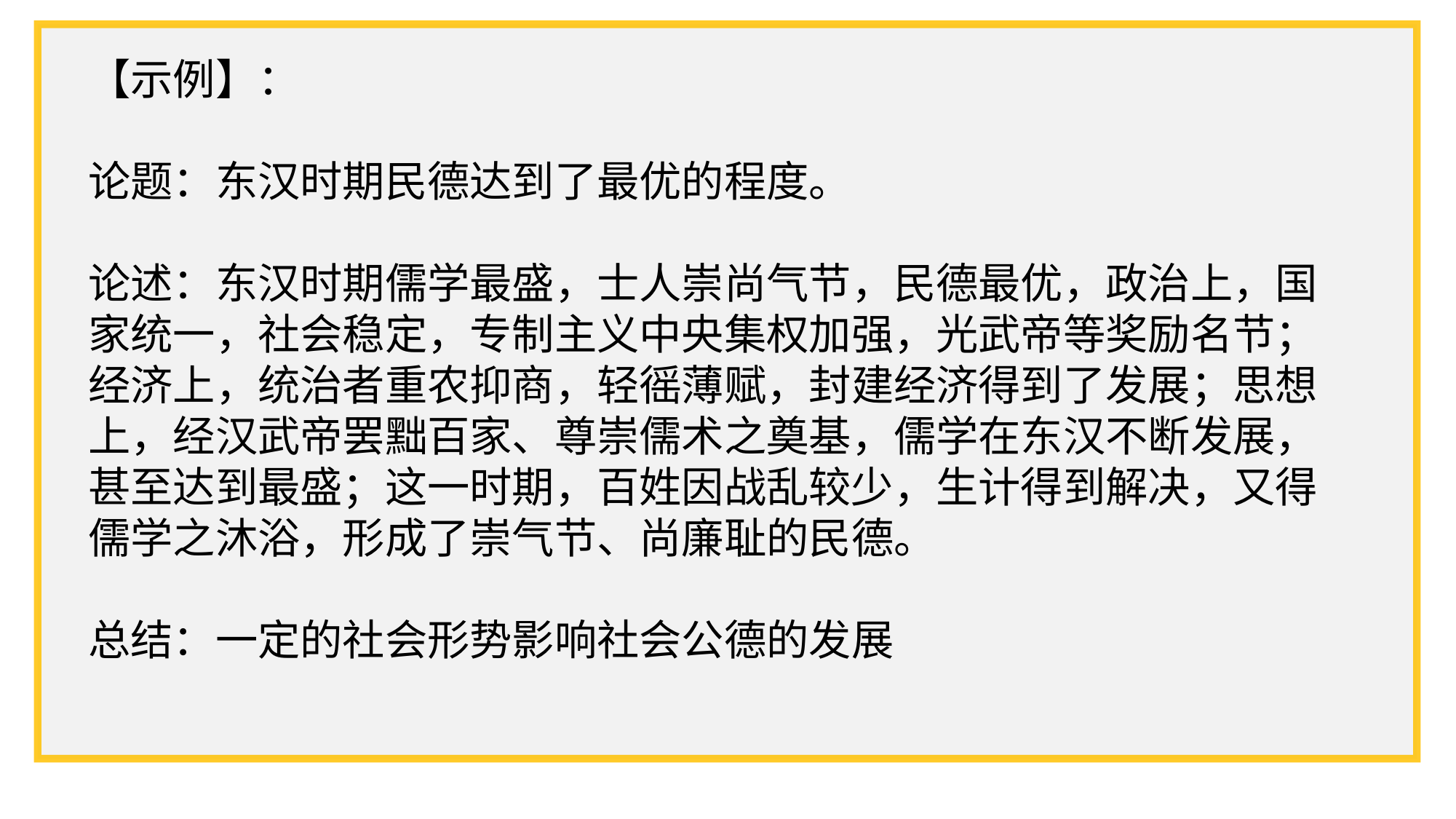

【示例】：

论题：东汉时期民德达到了最优的程度。

论述：东汉时期儒学最盛，士人崇尚气节，民德最优，政治上，国家统一，社会稳定，专制主义中央集权加强，光武帝等奖励名节；经济上，统治者重农抑商，轻徭薄赋，封建经济得到了发展；思想上，经汉武帝罢黜百家、尊崇儒术之奠基，儒学在东汉不断发展，甚至达到最盛；这一时期，百姓因战乱较少，生计得到解决，又得儒学之沐浴，形成了崇气节、尚廉耻的民德。

总结：一定的社会形势影响社会公德的发展